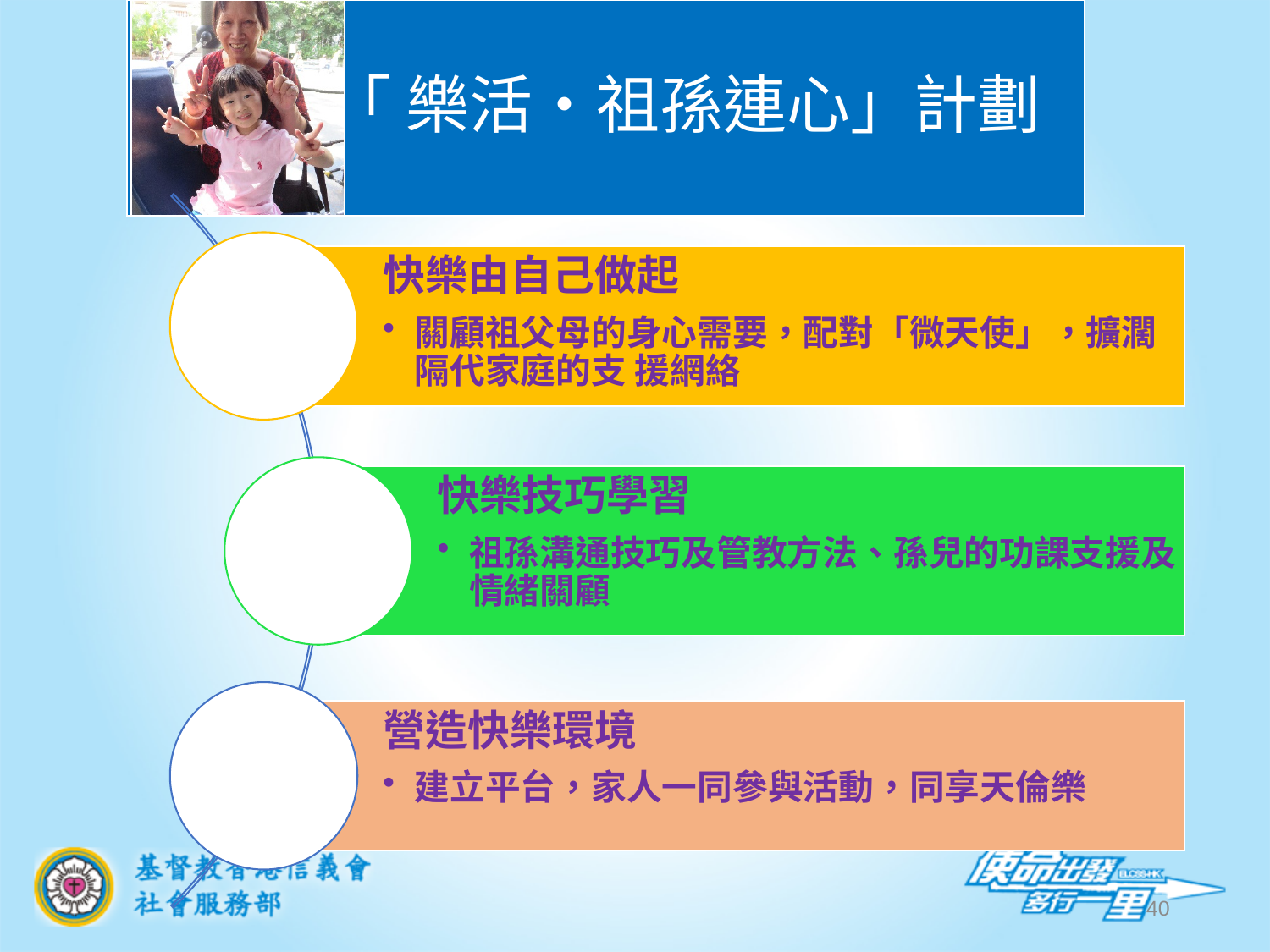

「 樂活‧祖孫連心」計劃
快樂由自己做起
關顧祖父母的身心需要，配對「微天使」，擴濶隔代家庭的支 援網絡
快樂技巧學習
祖孫溝通技巧及管教方法、孫兒的功課支援及情緒關顧
營造快樂環境
建立平台，家人一同參與活動，同享天倫樂
40